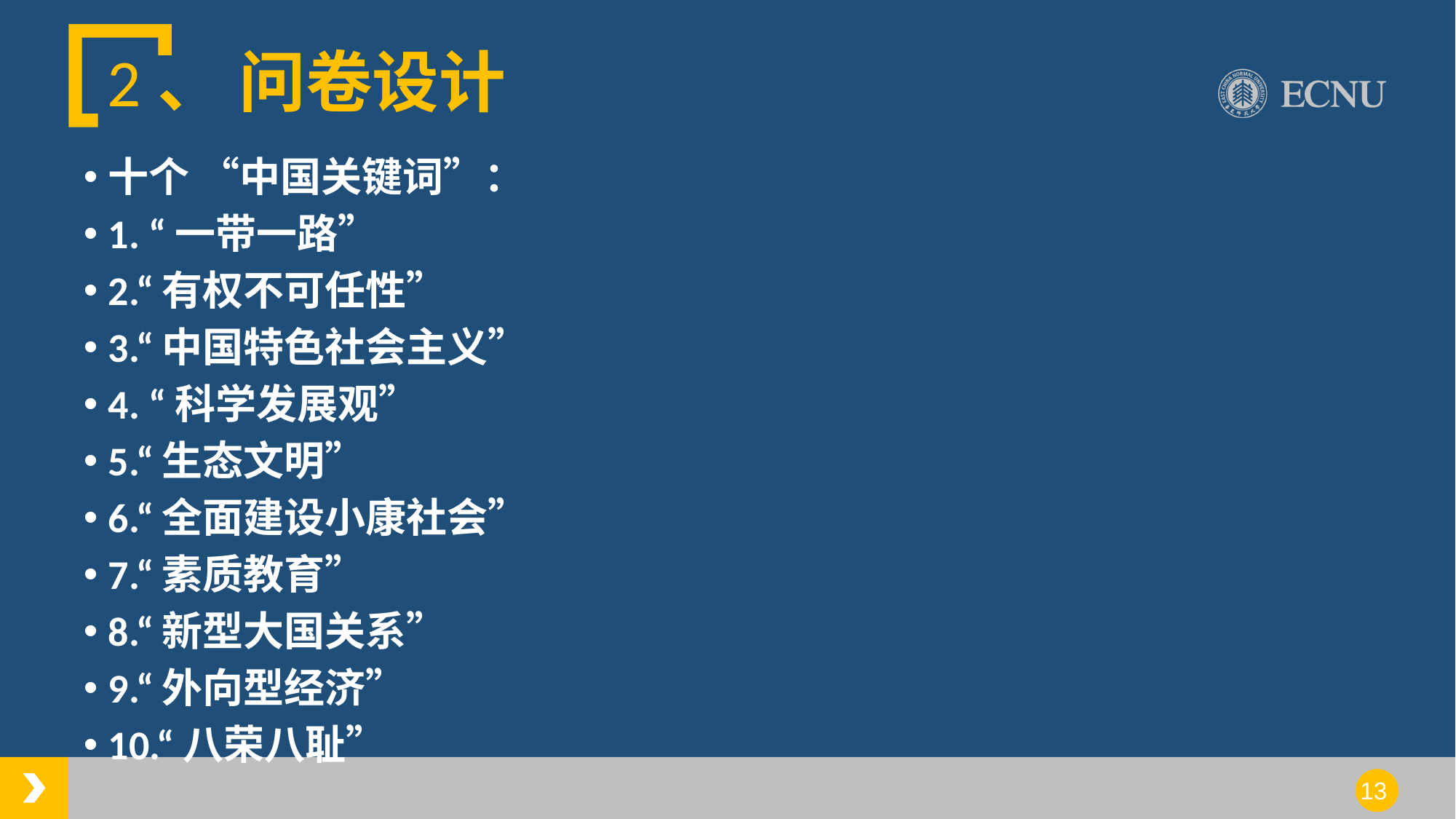

# 2、 问卷设计
十个 “中国关键词”：
1. “一带一路”
2.“有权不可任性”
3.“中国特色社会主义”
4. “科学发展观”
5.“生态文明”
6.“全面建设小康社会”
7.“素质教育”
8.“新型大国关系”
9.“外向型经济”
10.“八荣八耻”